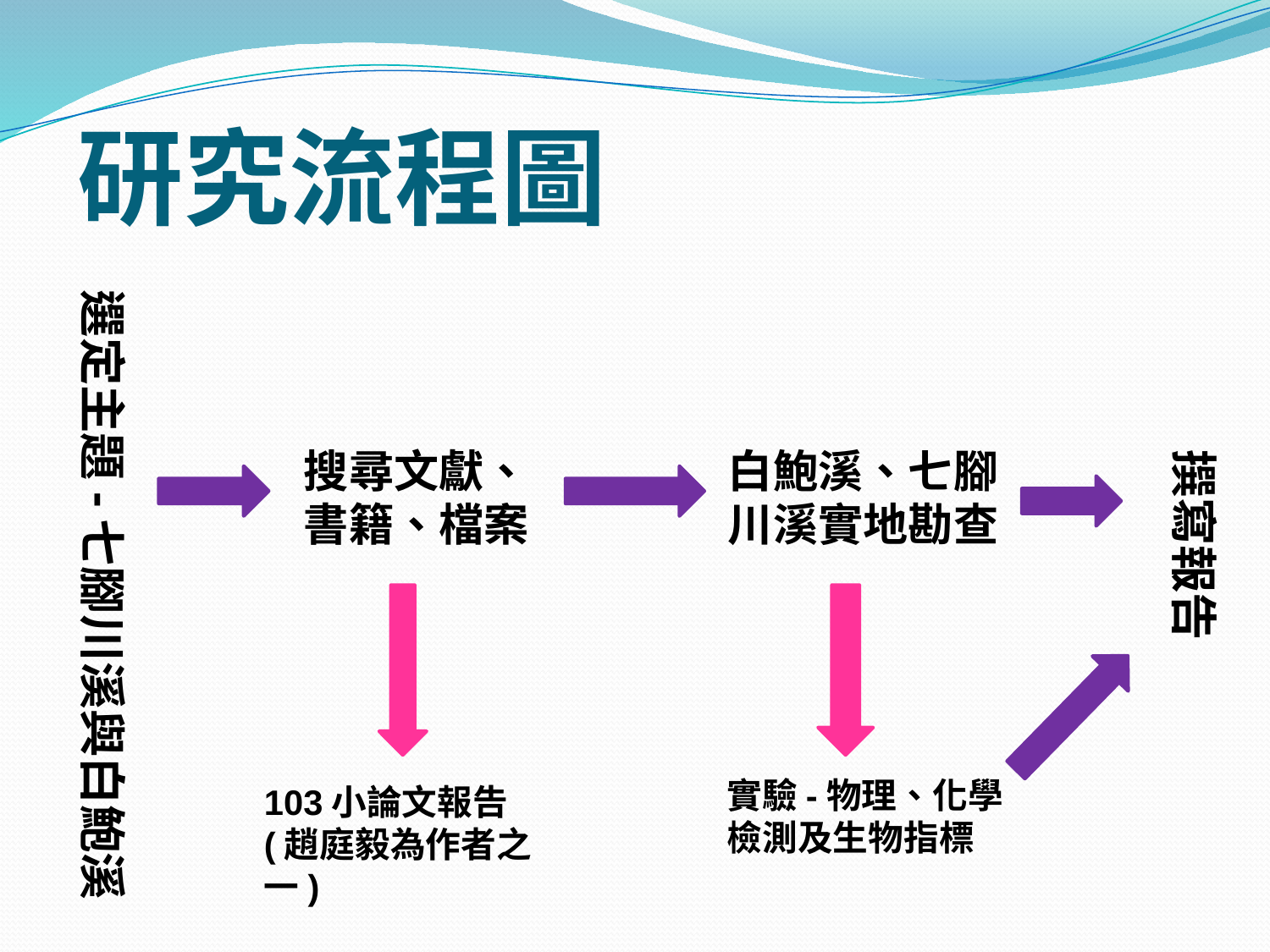

# 研究流程圖
選定主題-七腳川溪與白鮑溪
撰寫報告
搜尋文獻、書籍、檔案

103小論文報告
(趙庭毅為作者之一)
白鮑溪、七腳川溪實地勘查

實驗-物理、化學檢測及生物指標